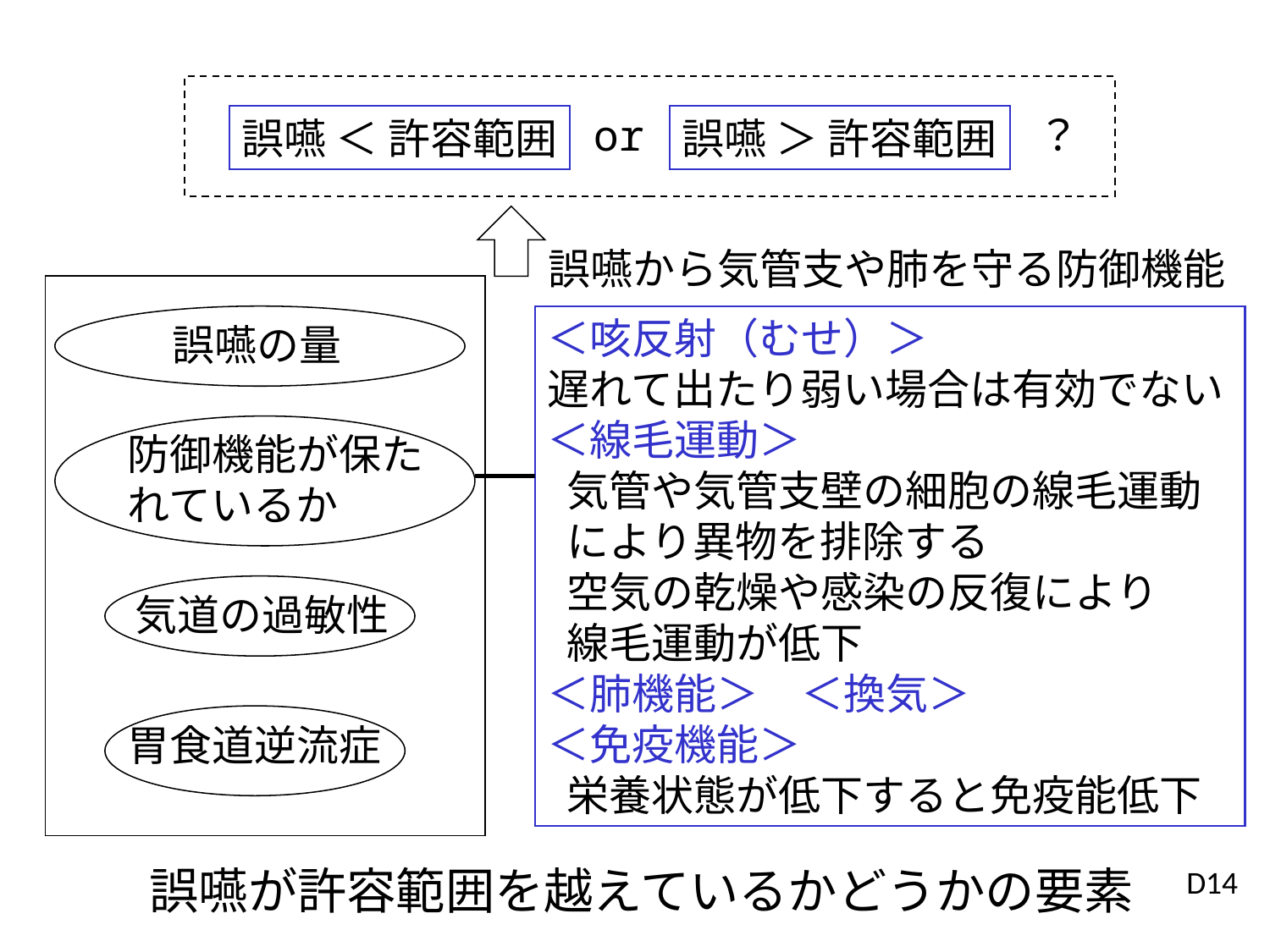

or
？
誤嚥 ＜ 許容範囲
誤嚥 ＞ 許容範囲

誤嚥から気管支や肺を守る防御機能

＜咳反射（むせ）＞
遅れて出たり弱い場合は有効でない
＜線毛運動＞
 気管や気管支壁の細胞の線毛運動
 により異物を排除する
 空気の乾燥や感染の反復により
 線毛運動が低下
＜肺機能＞　＜換気＞
＜免疫機能＞
 栄養状態が低下すると免疫能低下
誤嚥の量

防御機能が保た
れているか

気道の過敏性

胃食道逆流症
誤嚥が許容範囲を越えているかどうかの要素
D14